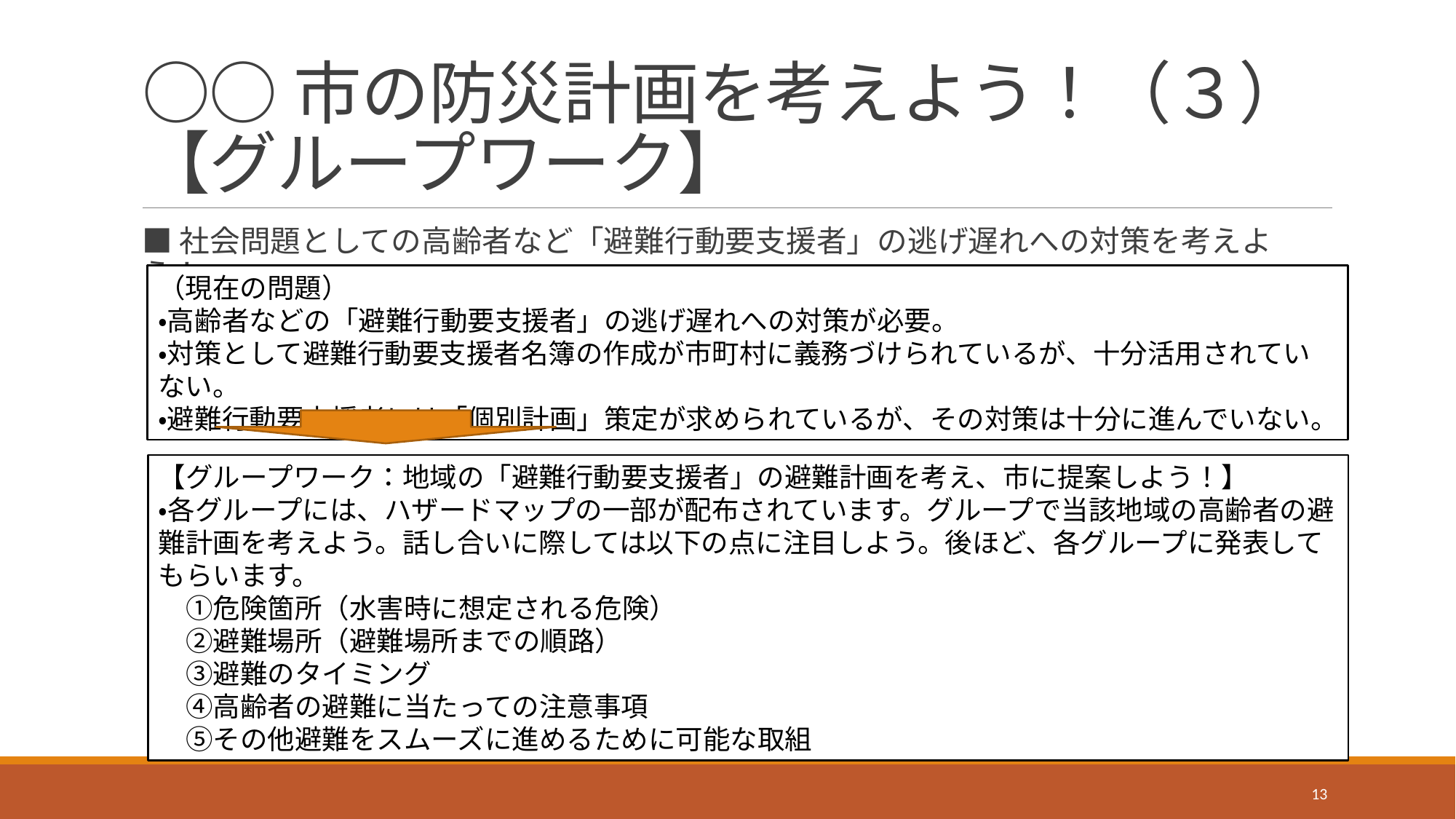

# ○○市の防災計画を考えよう！（３） 【グループワーク】
■社会問題としての高齢者など「避難行動要支援者」の逃げ遅れへの対策を考えよう！
（現在の問題）
・高齢者などの「避難行動要支援者」の逃げ遅れへの対策が必要。
・対策として避難行動要支援者名簿の作成が市町村に義務づけられているが、十分活用されていない。
・避難行動要支援者には「個別計画」策定が求められているが、その対策は十分に進んでいない。

【グループワーク：地域の「避難行動要支援者」の避難計画を考え、市に提案しよう！】
・各グループには、ハザードマップの一部が配布されています。グループで当該地域の高齢者の避難計画を考えよう。話し合いに際しては以下の点に注目しよう。後ほど、各グループに発表してもらいます。
　①危険箇所（水害時に想定される危険）
　②避難場所（避難場所までの順路）
　③避難のタイミング
　④高齢者の避難に当たっての注意事項
　⑤その他避難をスムーズに進めるために可能な取組
13